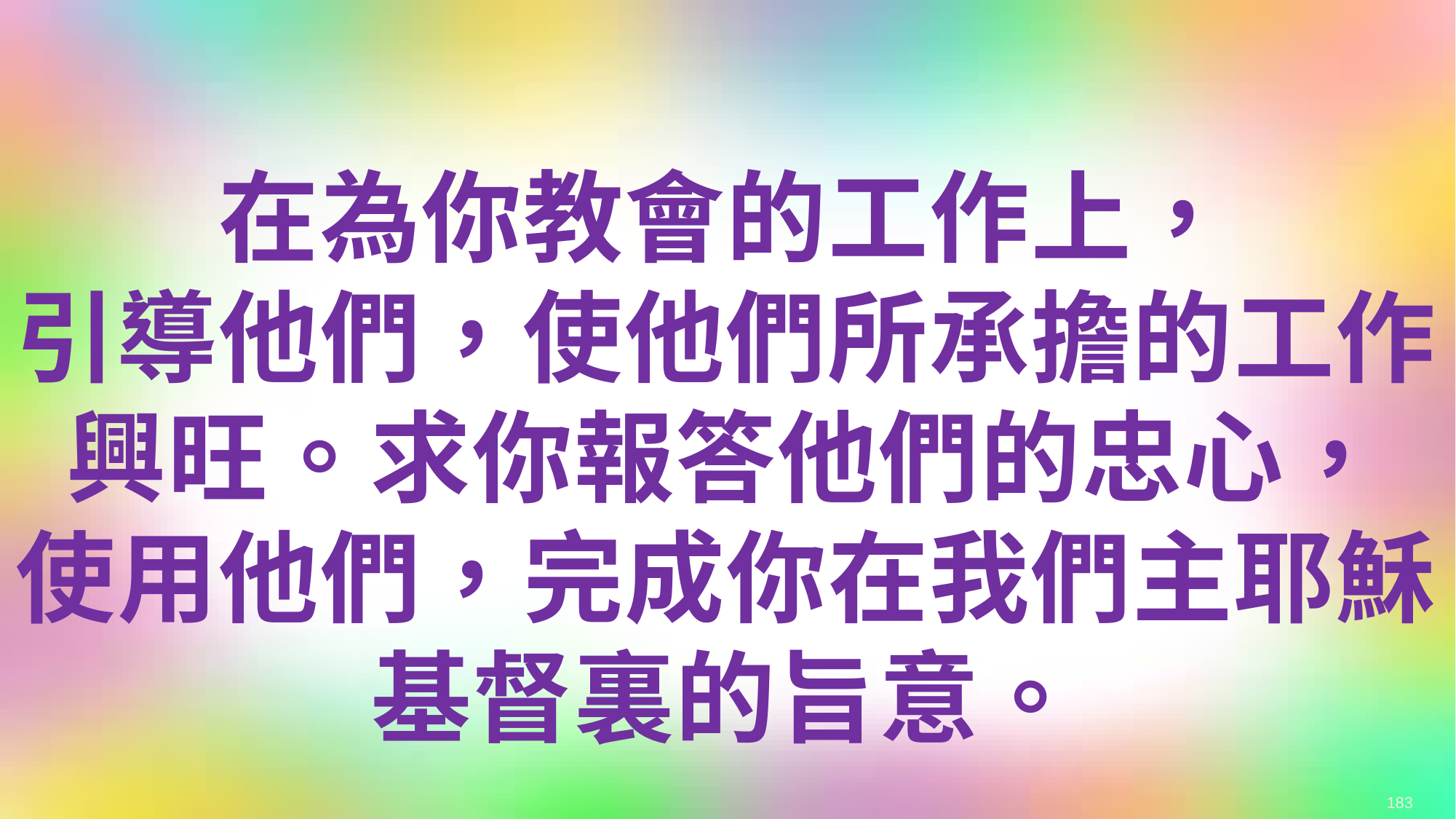

在為你教會的工作上，
引導他們，使他們所承擔的工作
興旺。求你報答他們的忠心，
使用他們，完成你在我們主耶穌
基督裏的旨意。
183